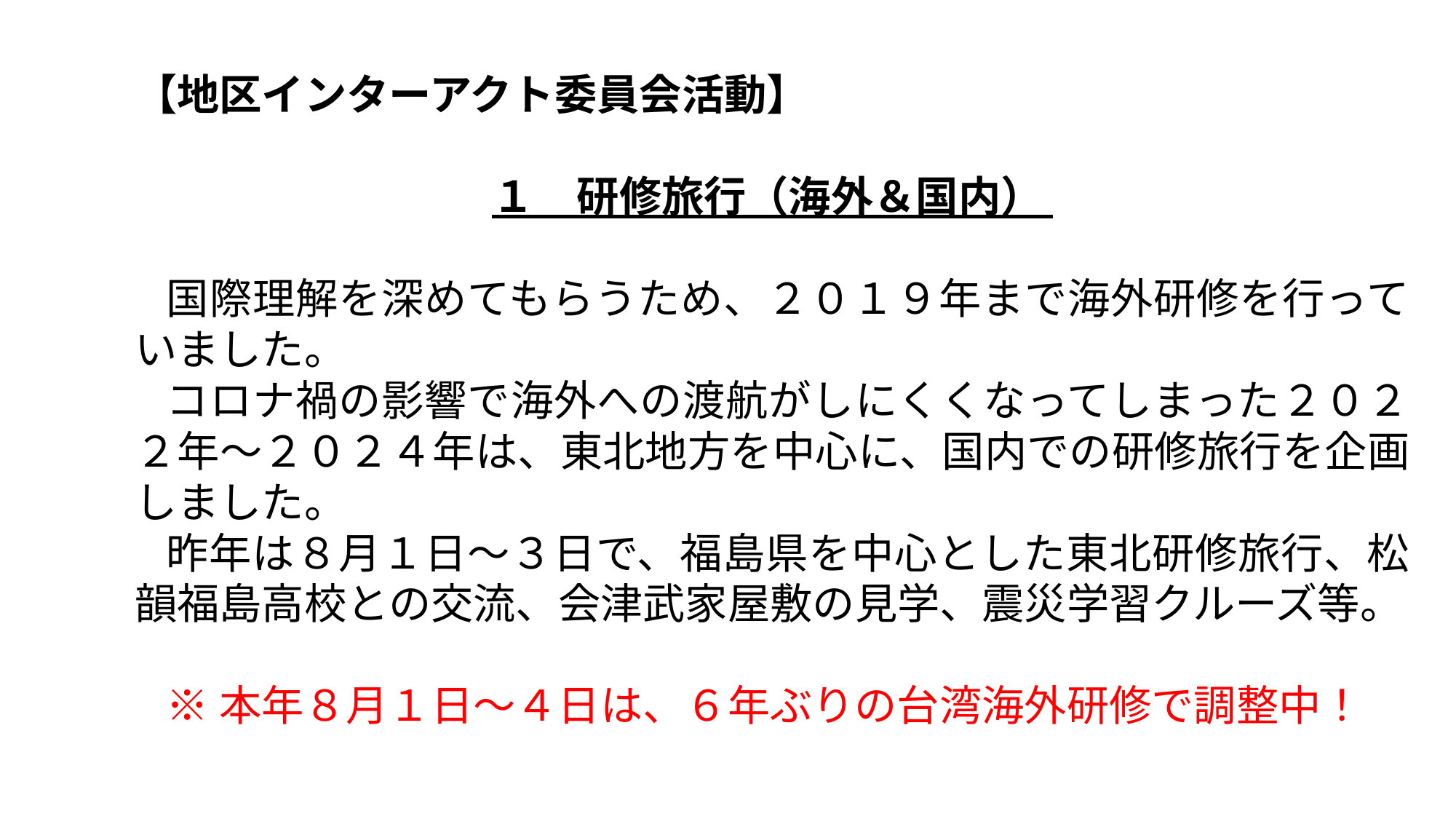

【地区インターアクト委員会活動】

１　研修旅行（海外＆国内）

国際理解を深めてもらうため、２０１９年まで海外研修を行っていました。
コロナ禍の影響で海外への渡航がしにくくなってしまった２０２２年～２０２４年は、東北地方を中心に、国内での研修旅行を企画しました。
昨年は８月１日～３日で、福島県を中心とした東北研修旅行、松韻福島高校との交流、会津武家屋敷の見学、震災学習クルーズ等。

※本年８月１日～４日は、６年ぶりの台湾海外研修で調整中！